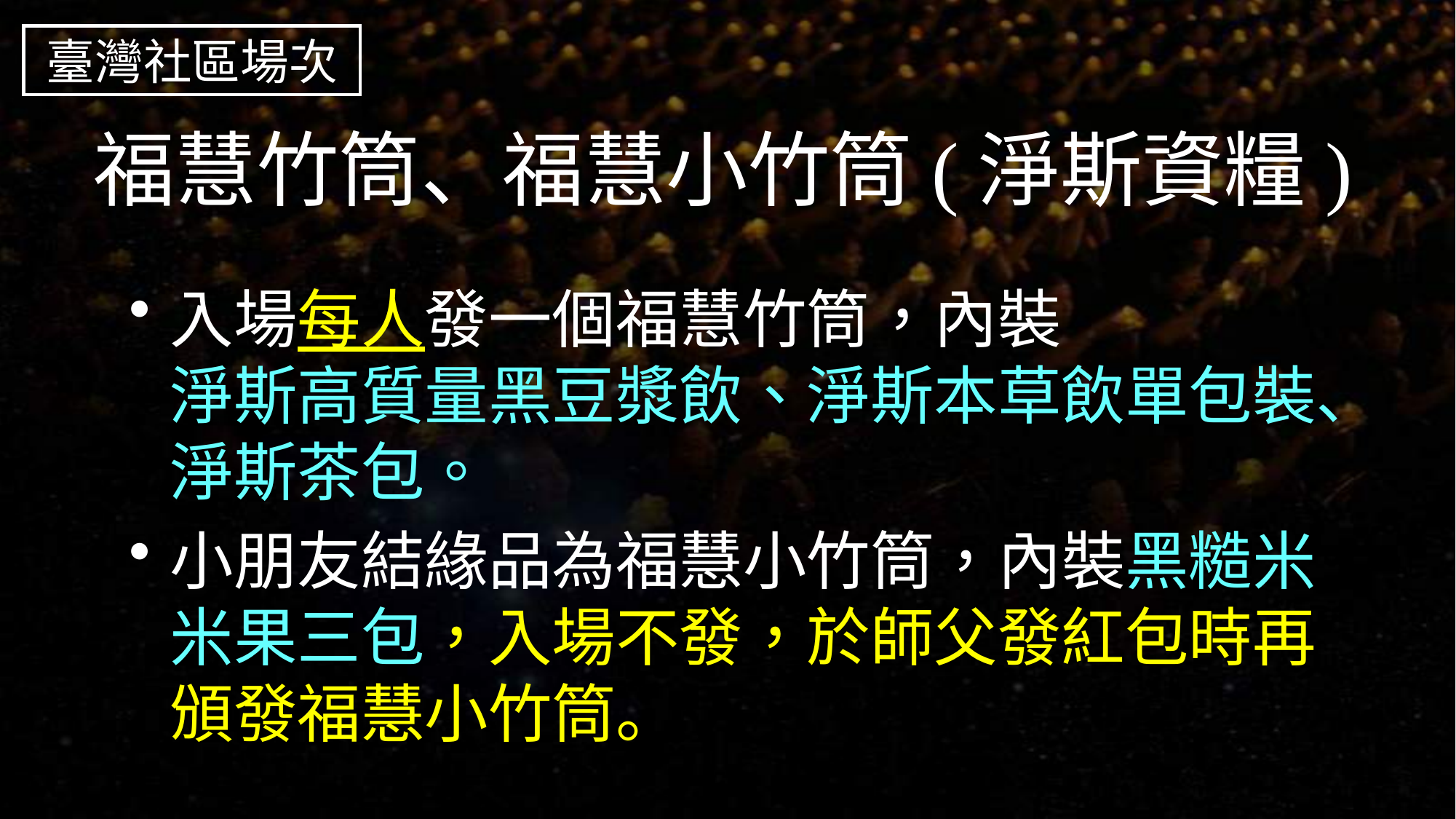

臺灣社區場次
# 福慧竹筒、福慧小竹筒(淨斯資糧)
入場每人發一個福慧竹筒，內裝
淨斯高質量黑豆漿飲、淨斯本草飲單包裝、淨斯茶包。
小朋友結緣品為福慧小竹筒，內裝黑糙米米果三包，入場不發，於師父發紅包時再頒發福慧小竹筒。